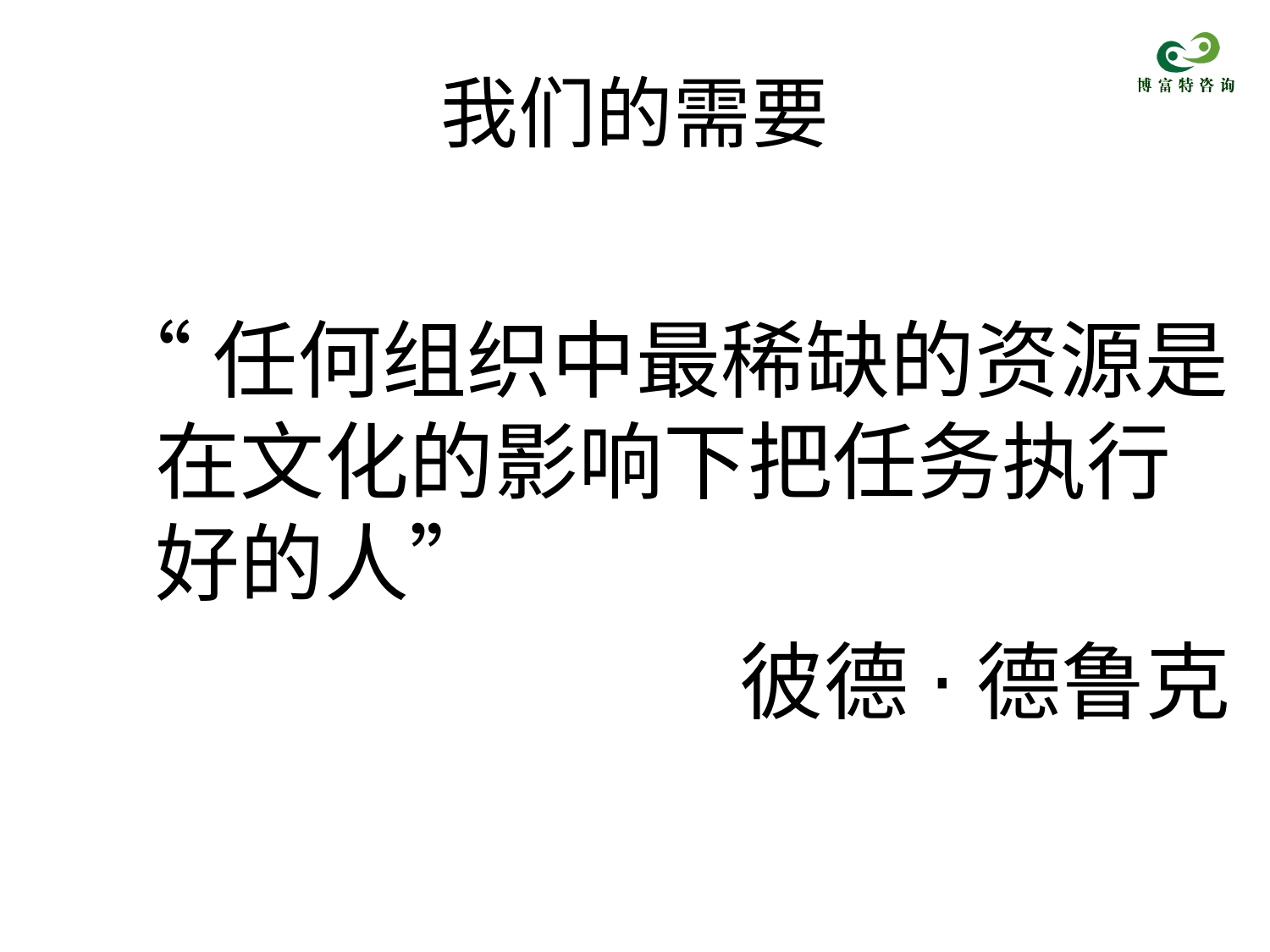

# 我们的需要

“任何组织中最稀缺的资源是在文化的影响下把任务执行好的人”
 　　　　　　　彼德·德鲁克